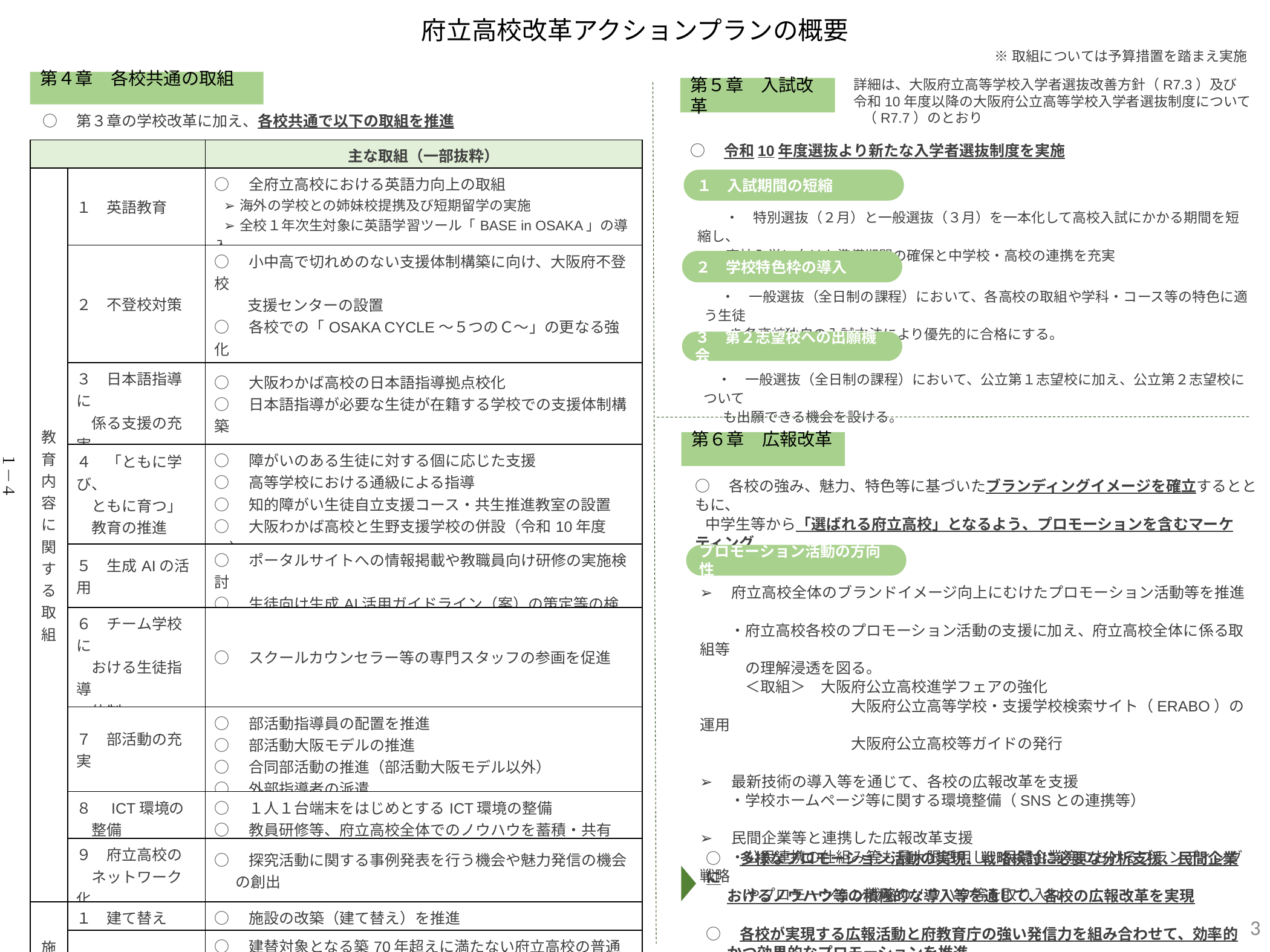

府立高校改革アクションプランの概要
※取組については予算措置を踏まえ実施
詳細は、大阪府立高等学校入学者選抜改善方針（R7.3）及び
令和10年度以降の大阪府公立高等学校入学者選抜制度について
  （R7.7）のとおり
第４章　各校共通の取組
第５章　入試改革
○　第３章の学校改革に加え、各校共通で以下の取組を推進
○　令和10年度選抜より新たな入学者選抜制度を実施
|  |  | 主な取組（一部抜粋） |
| --- | --- | --- |
| 教育内容に関する取組 | １　英語教育 | ○　全府立高校における英語力向上の取組 ➢海外の学校との姉妹校提携及び短期留学の実施 ➢全校１年次生対象に英語学習ツール「BASE in OSAKA」の導入 |
|  | ２　不登校対策 | ○　小中高で切れめのない支援体制構築に向け、大阪府不登校 　　 支援センターの設置 ○　各校での「OSAKA CYCLE～５つのＣ～」の更なる強化　 ○　「学びの多様化学校」の設置（令和８年度） |
|  | ３　日本語指導に 　係る支援の充実 | ○　大阪わかば高校の日本語指導拠点校化 ○　日本語指導が必要な生徒が在籍する学校での支援体制構築 |
|  | ４　「ともに学び、 　ともに育つ」 　教育の推進 | ○　障がいのある生徒に対する個に応じた支援 ○　高等学校における通級による指導 ○　知的障がい生徒自立支援コース・共生推進教室の設置 ○　大阪わかば高校と生野支援学校の併設（令和10年度～） |
|  | ５　生成AIの活用 | ○　ポータルサイトへの情報掲載や教職員向け研修の実施検討 ○　生徒向け生成AI活用ガイドライン（案）の策定等の検討 |
|  | ６　チーム学校に 　おける生徒指導 　体制 | ○　スクールカウンセラー等の専門スタッフの参画を促進 |
|  | ７　部活動の充実 | ○　部活動指導員の配置を推進　　　　 ○　部活動大阪モデルの推進 ○　合同部活動の推進（部活動大阪モデル以外）　 ○　外部指導者の派遣 |
|  | ８　ICT環境の 　整備 | ○　１人１台端末をはじめとするICT環境の整備 ○　教員研修等、府立高校全体でのノウハウを蓄積・共有 |
|  | ９　府立高校の 　ネットワーク化 | ○　探究活動に関する事例発表を行う機会や魅力発信の機会 の創出 |
| 施設・設備整備 | １　建て替え | ○　施設の改築（建て替え）を推進 |
|  | ２ 内装 　リニューアル | ○　建替対象となる築70年超えに満たない府立高校の普通 　　　教室を中心に内装リニューアルを実施 ○　府立高校の食堂の飲食スペースの内装リニューアルを検討 |
|  | ３　トイレの 　洋式化等 | ○　トイレの洋式化を推進 ○　床の乾式化や照明のLED化等の検討・実施 　　　（令和９年度以降） |
|  | ４　空調設備整備 | ○　空調設備の整備を推進 |
１　入試期間の短縮
　　・　特別選抜（２月）と一般選抜（３月）を一本化して高校入試にかかる期間を短縮し、
        高校入学に向けた準備期間の確保と中学校・高校の連携を充実
２　学校特色枠の導入
　 ・　一般選抜（全日制の課程）において、各高校の取組や学科・コース等の特色に適う生徒
       を各高校独自の入試方法により優先的に合格にする。
３　第２志望校への出願機会
　・　一般選抜（全日制の課程）において、公立第１志望校に加え、公立第２志望校について
     も出願できる機会を設ける。
第６章　広報改革
１－４
○　各校の強み、魅力、特色等に基づいたブランディングイメージを確立するとともに、
  中学生等から「選ばれる府立高校」となるよう、プロモーションを含むマーケティング
　戦略を構築し、実践
プロモーション活動の方向性
➢　府立高校全体のブランドイメージ向上にむけたプロモーション活動等を推進
　　・府立高校各校のプロモーション活動の支援に加え、府立高校全体に係る取組等
　　　の理解浸透を図る。
　　　＜取組＞　大阪府公立高校進学フェアの強化
　　　　　　　　　　大阪府公立高等学校・支援学校検索サイト（ERABO）の運用
　　　　　　　　　　大阪府公立高校等ガイドの発行

➢　最新技術の導入等を通じて、各校の広報改革を支援
　　・学校ホームページ等に関する環境整備（SNSとの連携等）

➢　民間企業等と連携した広報改革支援
　　・公民連携の仕組み等も最大限活用し、民間企業等におけるブランディング戦略
　　　やプロモーション戦略のノウハウ等を取り入れ
○　多様なプロモーション活動の実現、戦略検討に必要な分析支援、民間企業に
     おけるノウハウ等の積極的な導入等を通じて、各校の広報改革を実現

○　各校が実現する広報活動と府教育庁の強い発信力を組み合わせて、効率的
     かつ効果的なプロモーションを推進

3